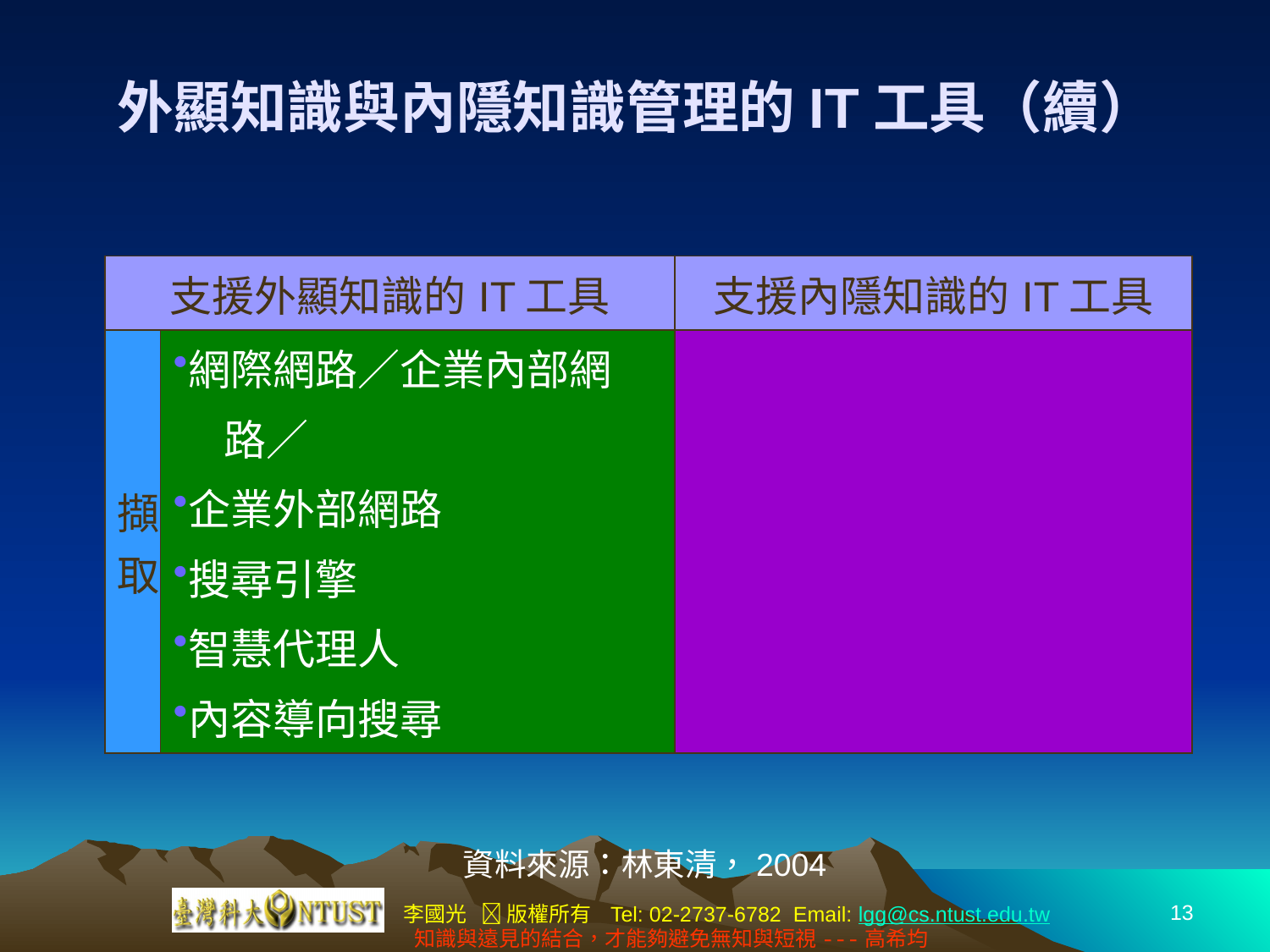

# 外顯知識與內隱知識管理的IT工具（續）
| 支援外顯知識的IT工具 |  | 支援內隱知識的IT工具 |
| --- | --- | --- |
| 擷取 | 網際網路／企業內部網 路／ 企業外部網路 搜尋引擎 智慧代理人 內容導向搜尋 |  |
資料來源：林東清，2004
13